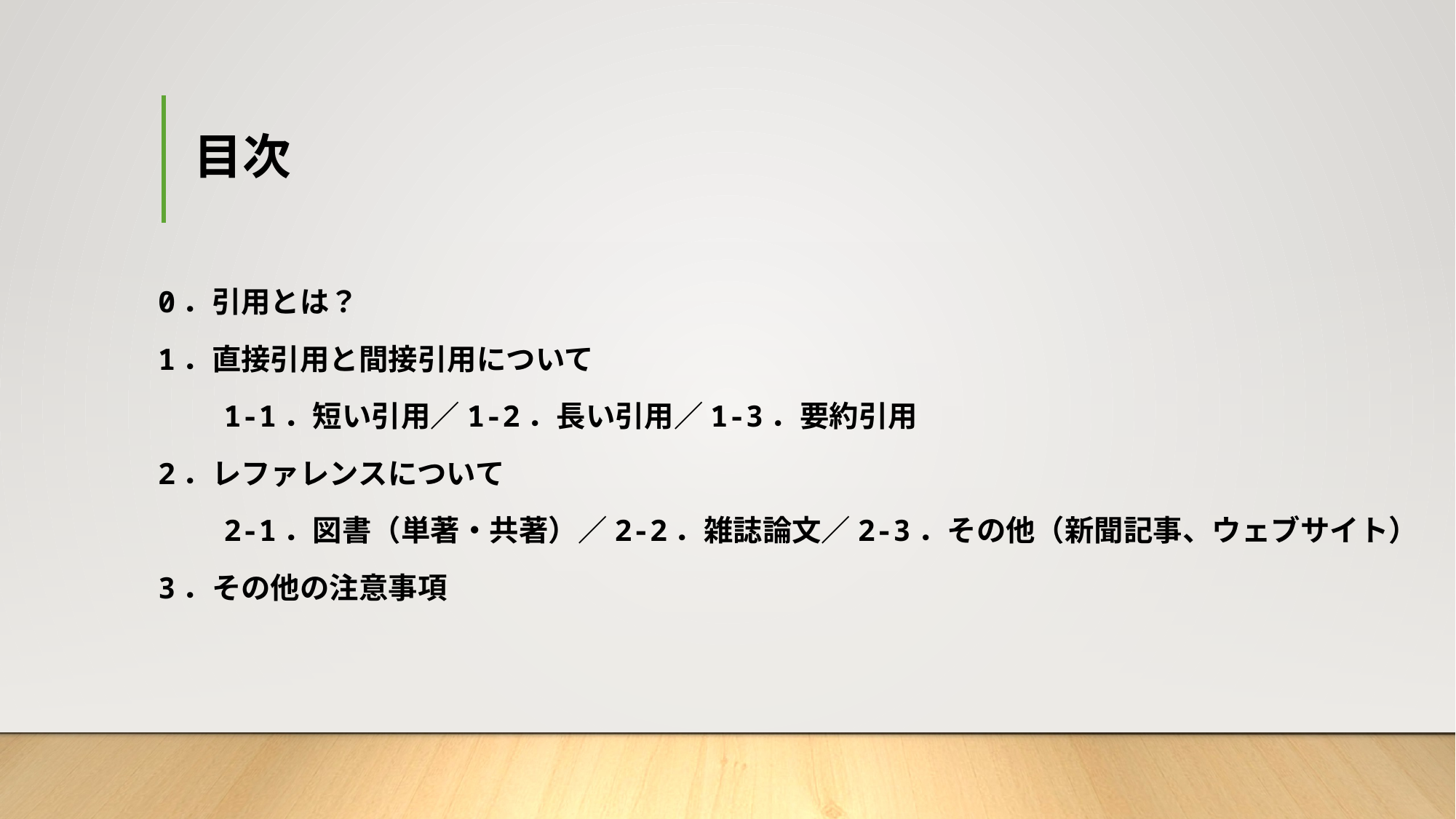

# 目次
0．引用とは？
1．直接引用と間接引用について
　　1-1．短い引用／1-2．長い引用／1-3．要約引用
2．レファレンスについて
　　2-1．図書（単著・共著）／2-2．雑誌論文／2-3．その他（新聞記事、ウェブサイト）
3．その他の注意事項